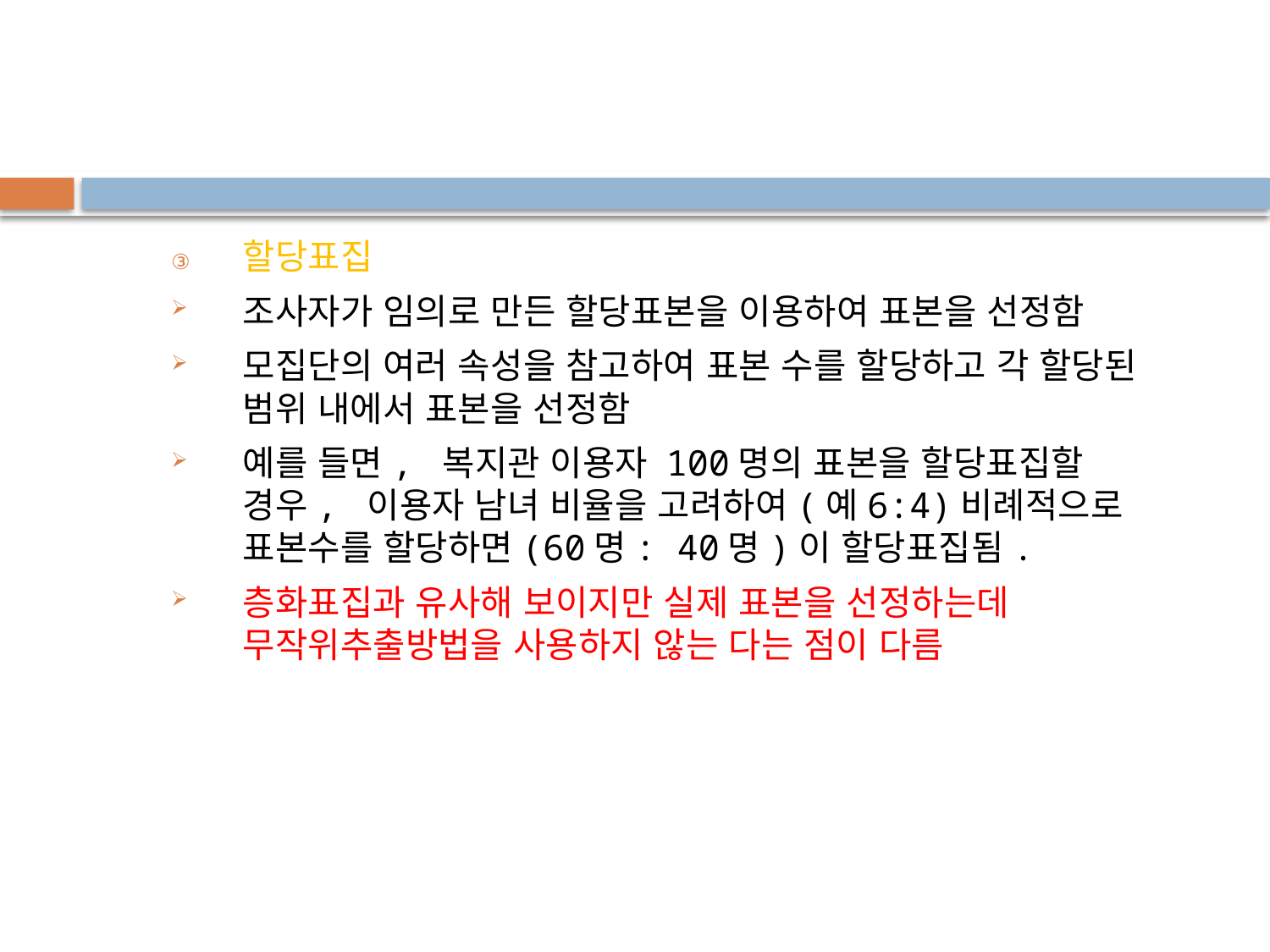

할당표집
조사자가 임의로 만든 할당표본을 이용하여 표본을 선정함
모집단의 여러 속성을 참고하여 표본 수를 할당하고 각 할당된 범위 내에서 표본을 선정함
예를 들면, 복지관 이용자 100명의 표본을 할당표집할 경우, 이용자 남녀 비율을 고려하여(예6:4)비례적으로 표본수를 할당하면(60명: 40명)이 할당표집됨.
층화표집과 유사해 보이지만 실제 표본을 선정하는데 무작위추출방법을 사용하지 않는 다는 점이 다름